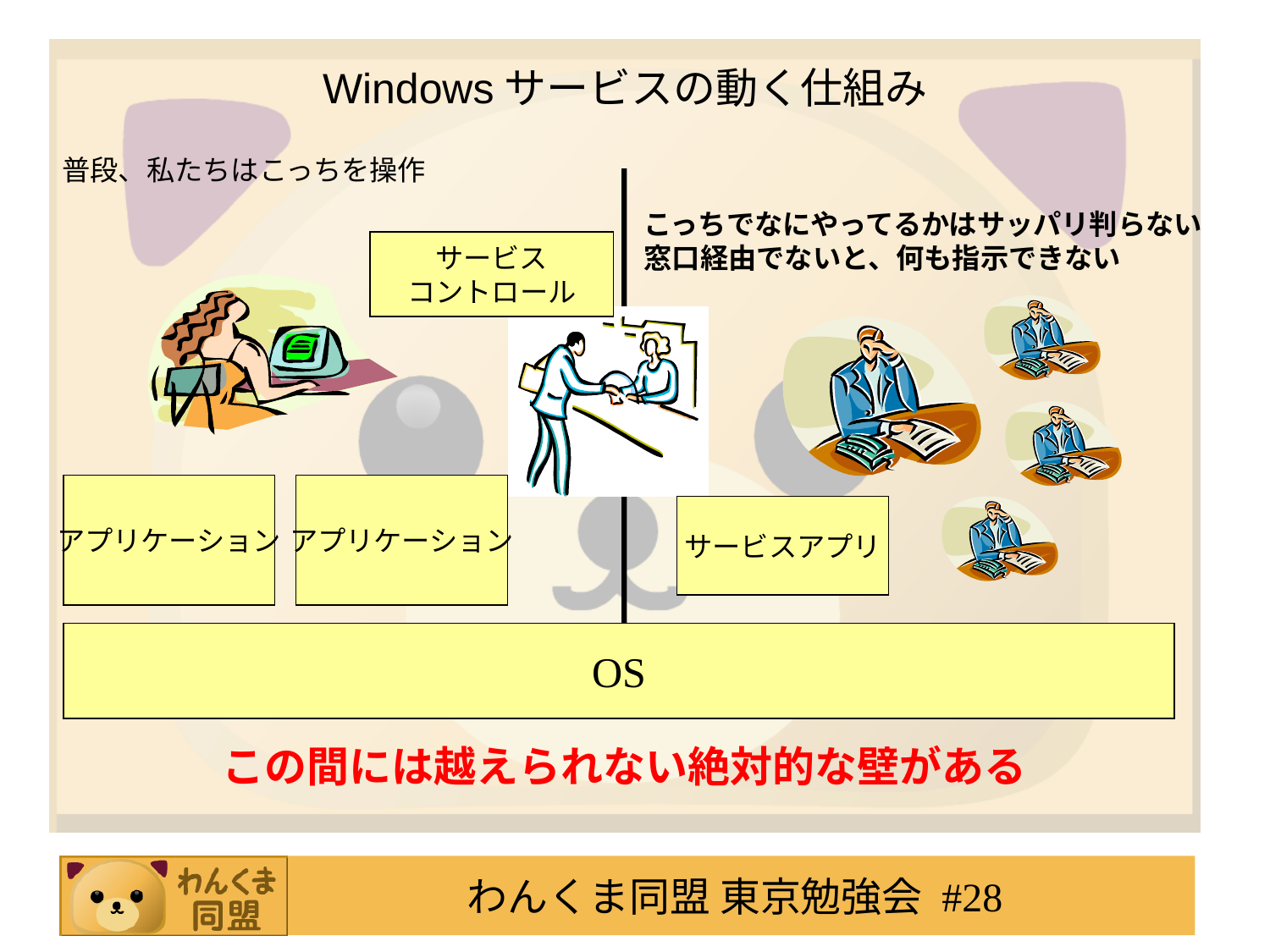

# Windowsサービスの動く仕組み
普段、私たちはこっちを操作

こっちでなにやってるかはサッパリ判らない
窓口経由でないと、何も指示できない
サービス
コントロール

アプリケーション
アプリケーション
サービスアプリ

OS
この間には越えられない絶対的な壁がある